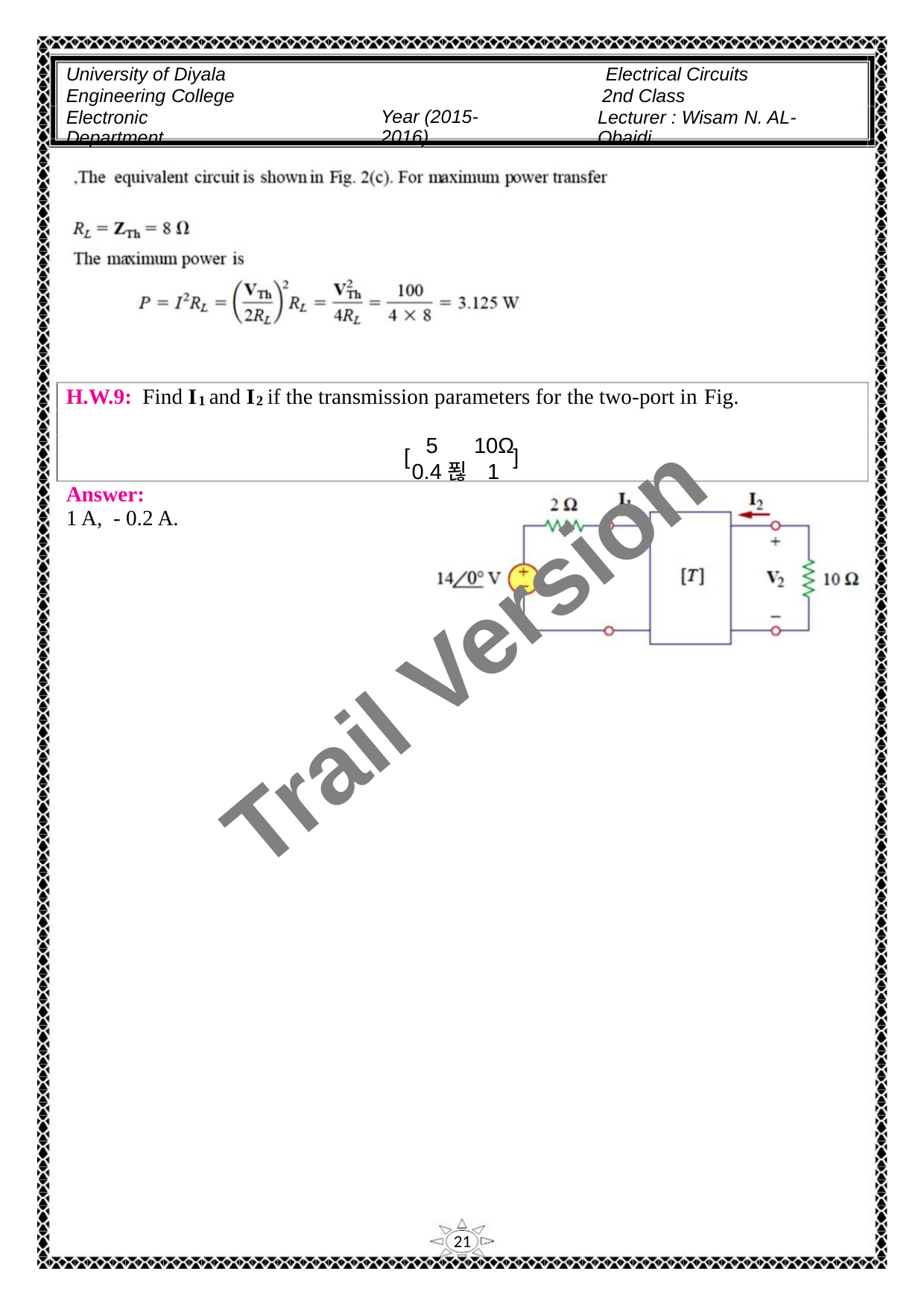

University of Diyala
Engineering College
Electronic Department
Electrical Circuits
2nd Class
Lecturer : Wisam N. AL-Obaidi
Year (2015-2016)
H.W.9: Find I and I if the transmission parameters for the two-port in Fig.
1
2
5
0.4푆
10Ω
1
[
]
Answer:
1 A, - 0.2 A.
Trail Version
Trail Version
Trail Version
Trail Version
Trail Version
Trail Version
Trail Version
Trail Version
Trail Version
Trail Version
Trail Version
Trail Version
Trail Version
21